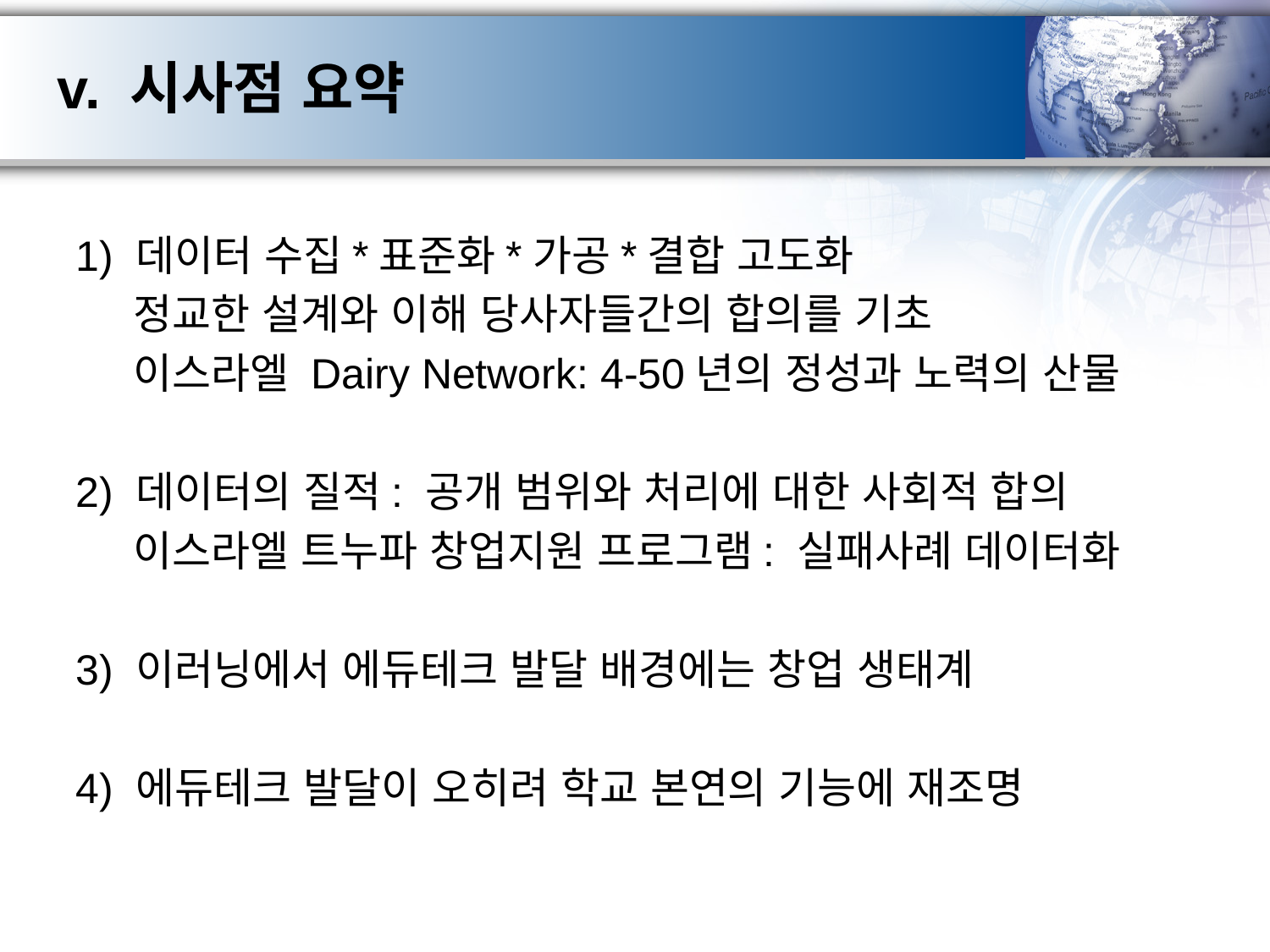

# v. 시사점 요약
1) 데이터 수집*표준화*가공*결합 고도화
    정교한 설계와 이해 당사자들간의 합의를 기초
    이스라엘 Dairy Network: 4-50년의 정성과 노력의 산물

2) 데이터의 질적: 공개 범위와 처리에 대한 사회적 합의
    이스라엘 트누파 창업지원 프로그램: 실패사례 데이터화

3) 이러닝에서 에듀테크 발달 배경에는 창업 생태계

4) 에듀테크 발달이 오히려 학교 본연의 기능에 재조명